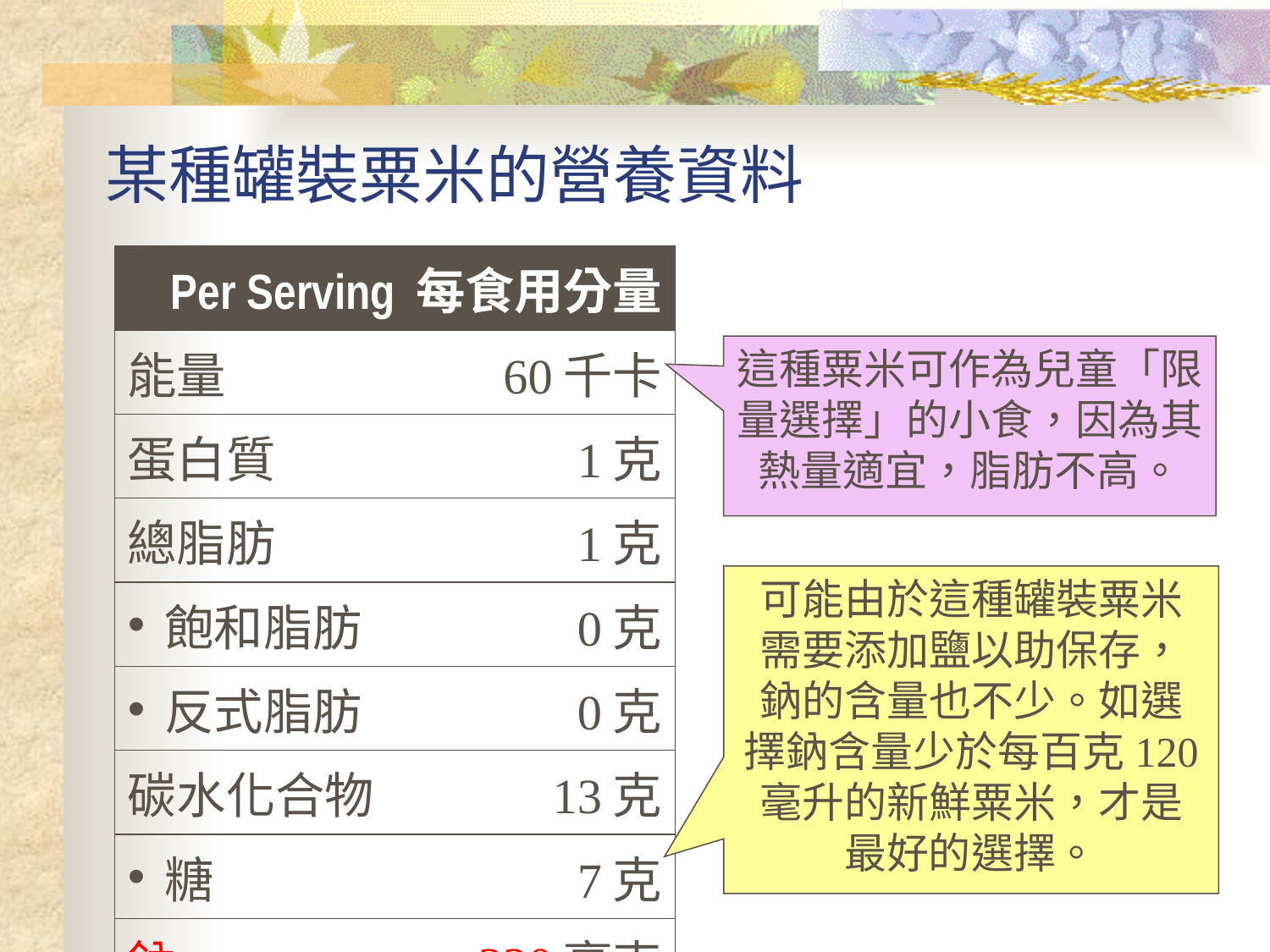

# 某種罐裝粟米的營養資料
| Per Serving 每食用分量 |  |
| --- | --- |
| 能量 | 60千卡 |
| 蛋白質 | 1克 |
| 總脂肪 | 1克 |
| 飽和脂肪 | 0克 |
| 反式脂肪 | 0克 |
| 碳水化合物 | 13克 |
| 糖 | 7克 |
| 鈉 | 320毫克 |
這種粟米可作為兒童「限
量選擇」的小食，因為其
熱量適宜，脂肪不高。
可能由於這種罐裝粟米
需要添加鹽以助保存，
鈉的含量也不少。如選
擇鈉含量少於每百克120
毫升的新鮮粟米，才是
最好的選擇。